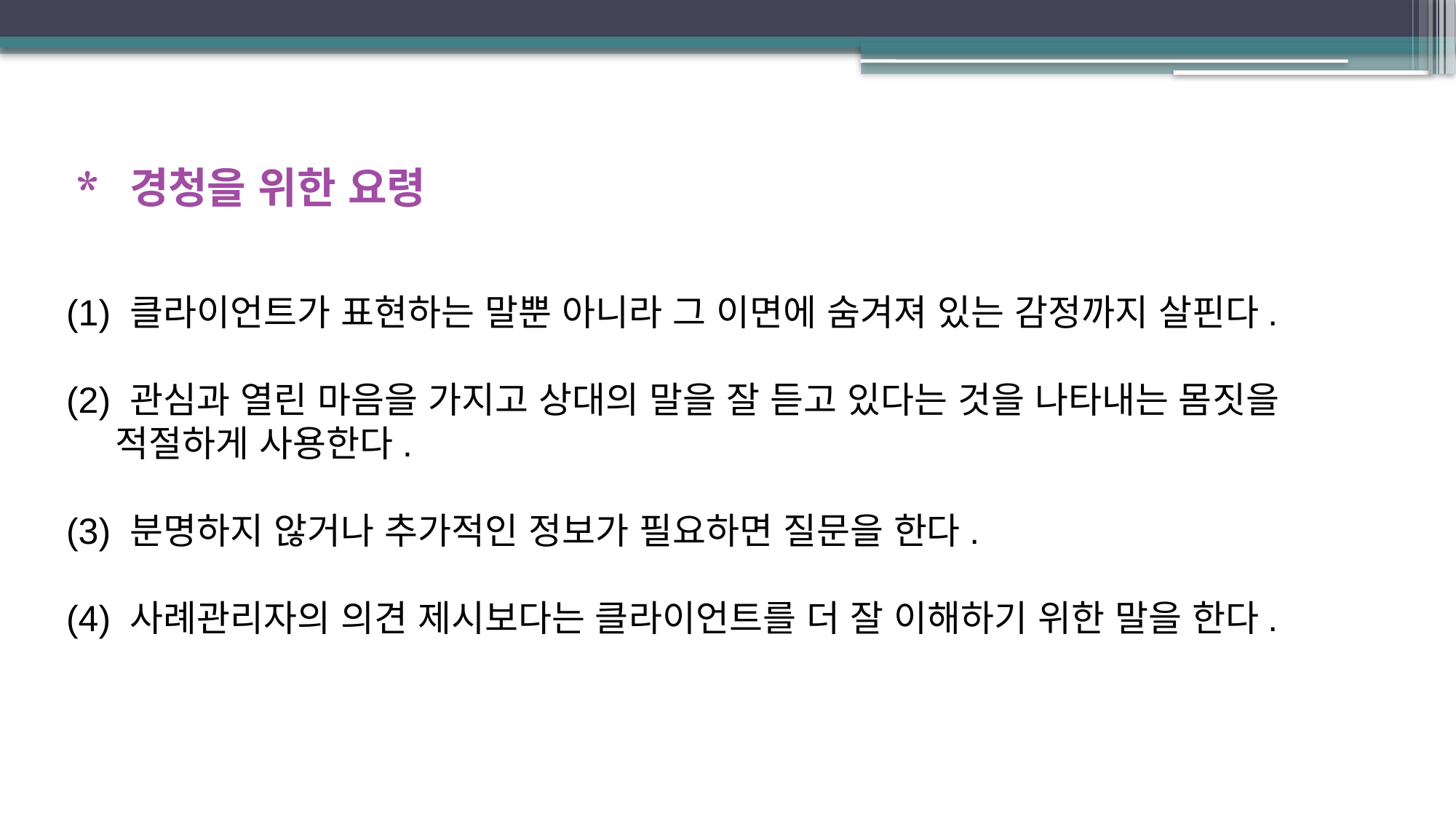

*  경청을 위한 요령
 (1) 클라이언트가 표현하는 말뿐 아니라 그 이면에 숨겨져 있는 감정까지 살핀다.

 (2) 관심과 열린 마음을 가지고 상대의 말을 잘 듣고 있다는 것을 나타내는 몸짓을
     적절하게 사용한다.

 (3) 분명하지 않거나 추가적인 정보가 필요하면 질문을 한다.

 (4) 사례관리자의 의견 제시보다는 클라이언트를 더 잘 이해하기 위한 말을 한다.